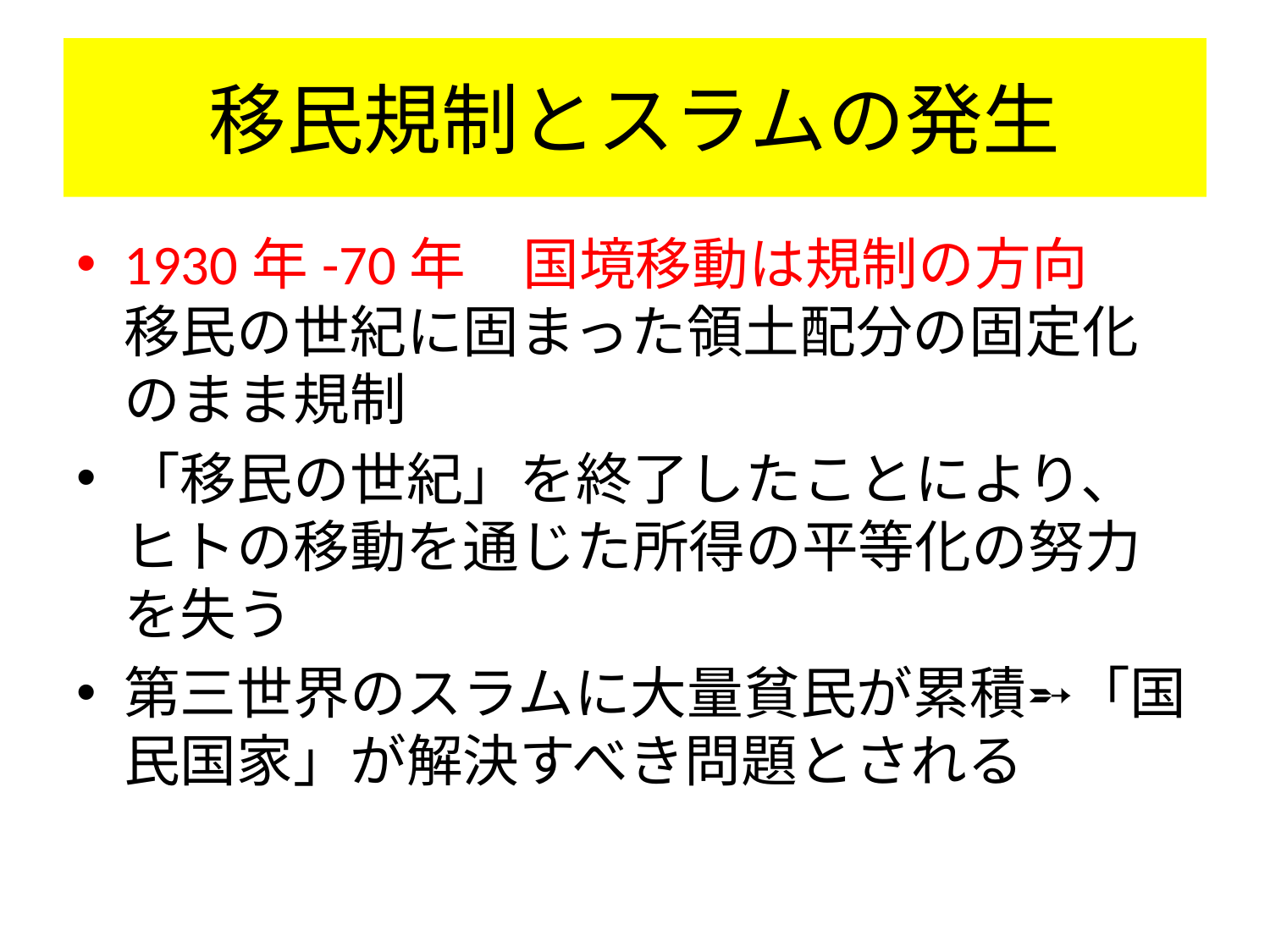

# 移民規制とスラムの発生
1930年-70年　国境移動は規制の方向　移民の世紀に固まった領土配分の固定化のまま規制
「移民の世紀」を終了したことにより、ヒトの移動を通じた所得の平等化の努力を失う
第三世界のスラムに大量貧民が累積➵「国民国家」が解決すべき問題とされる